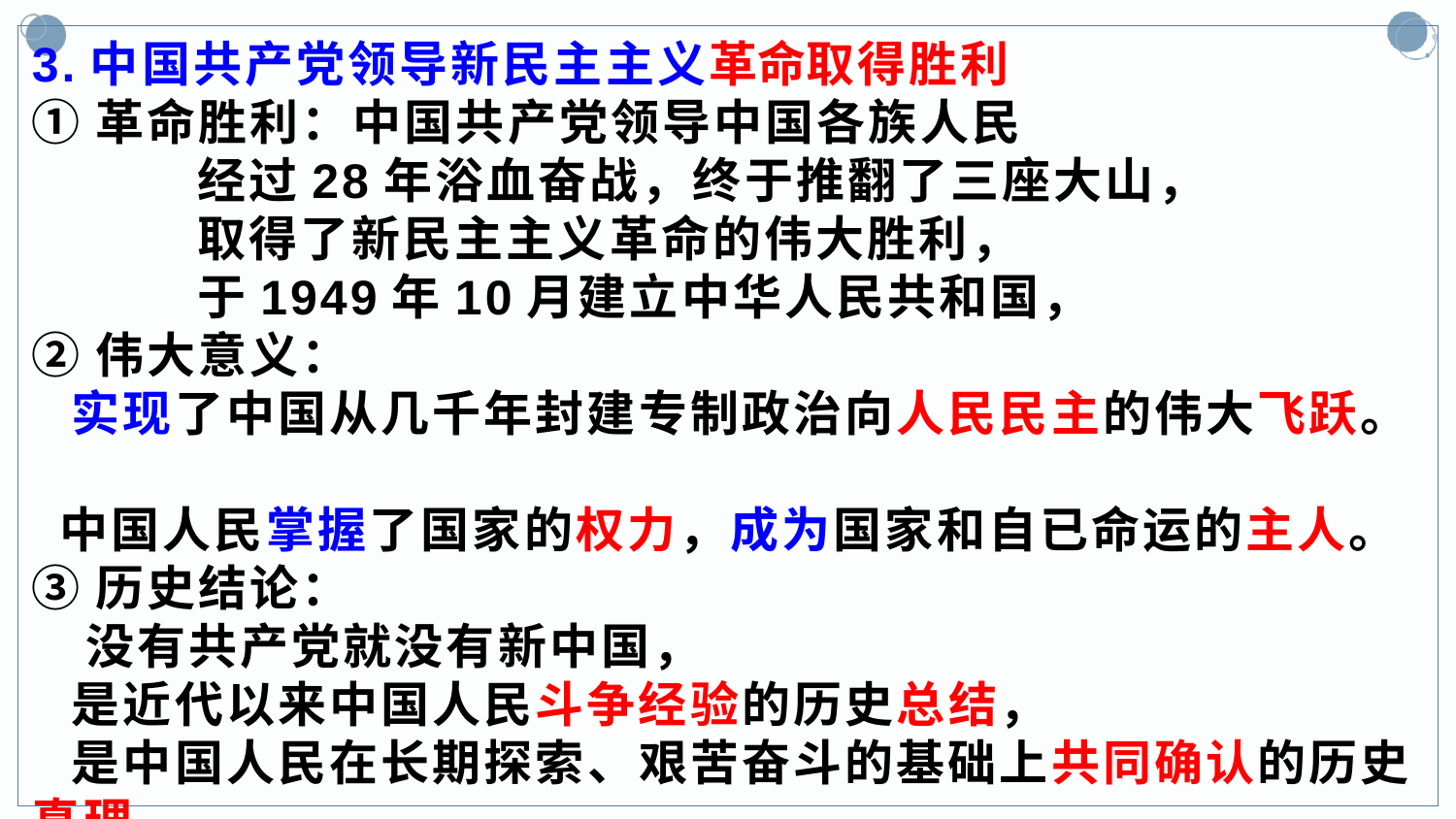

3.中国共产党领导新民主主义革命取得胜利
①革命胜利：中国共产党领导中国各族人民
           经过28年浴血奋战，终于推翻了三座大山，
           取得了新民主主义革命的伟大胜利，
           于1949年10月建立中华人民共和国，
②伟大意义：
  实现了中国从几千年封建专制政治向人民民主的伟大飞跃。
  中国人民掌握了国家的权力，成为国家和自已命运的主人。
③历史结论：
   没有共产党就没有新中国，
  是近代以来中国人民斗争经验的历史总结，
  是中国人民在长期探索、艰苦奋斗的基础上共同确认的历史真理。